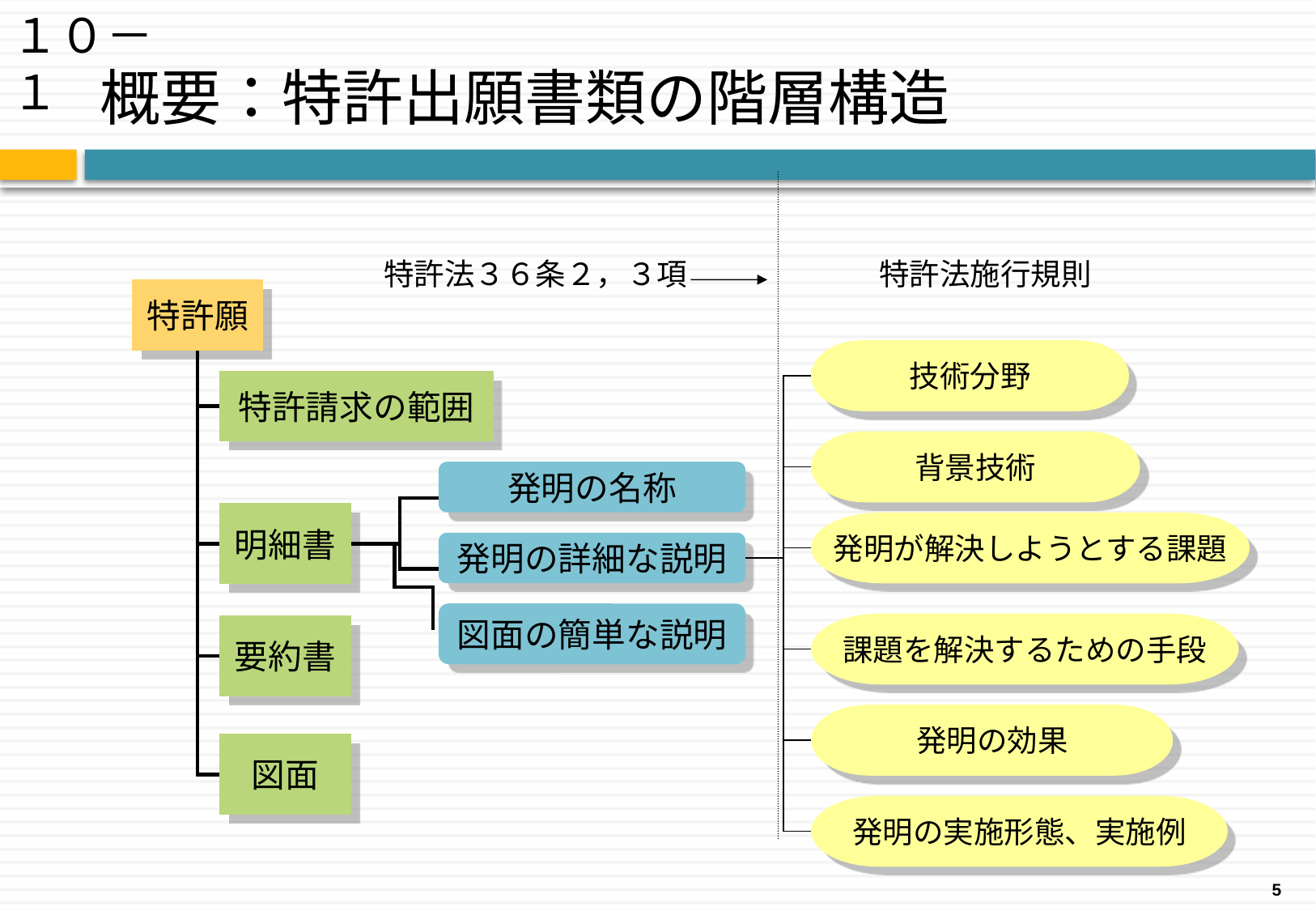

１０－１
# 概要：特許出願書類の階層構造

特許法３６条２，３項
特許法施行規則
特許願

技術分野
特許請求の範囲
背景技術
発明の名称
明細書
発明が解決しようとする課題
発明の詳細な説明
図面の簡単な説明
課題を解決するための手段
要約書
発明の効果
図面
発明の実施形態、実施例
5